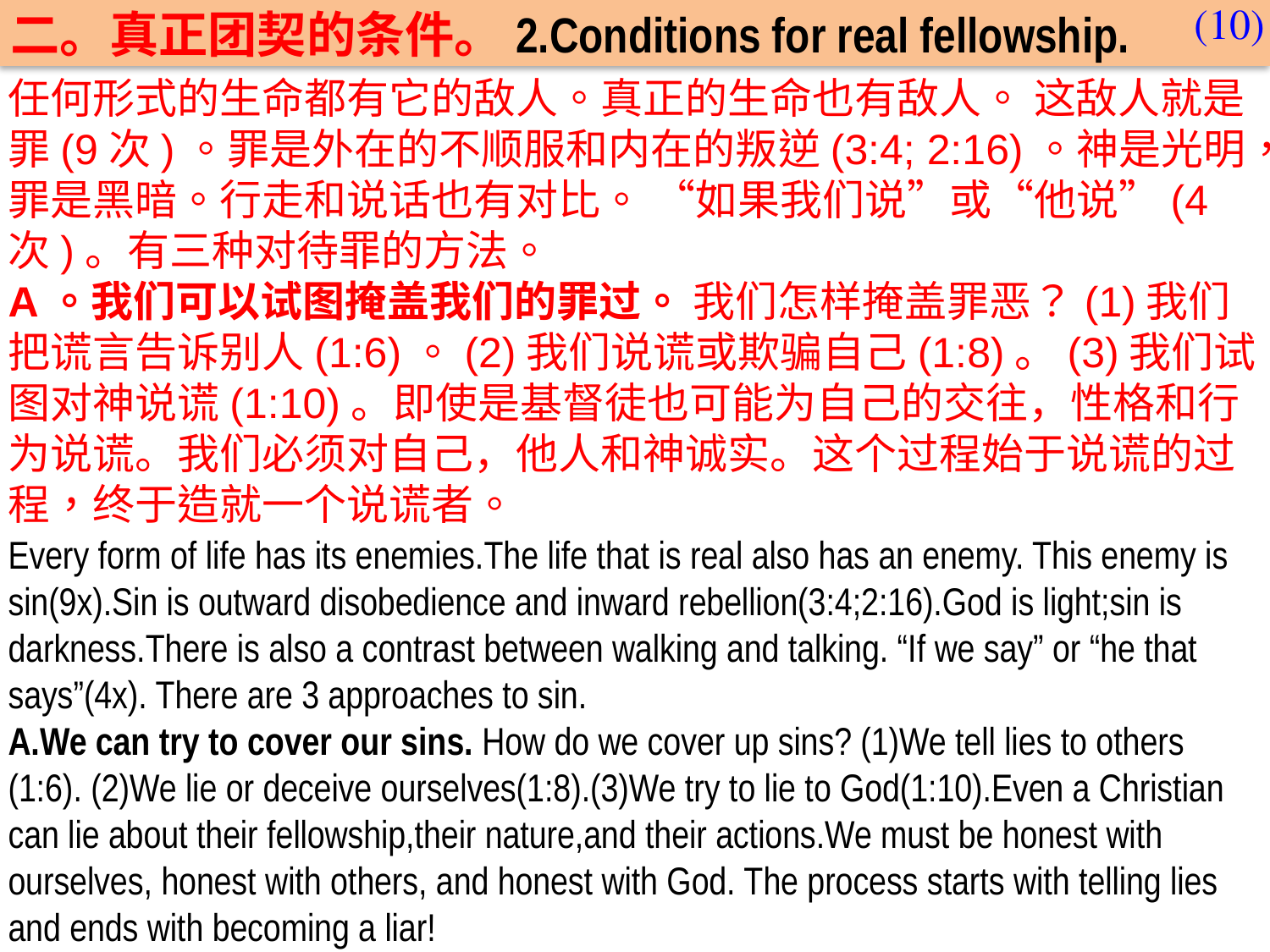

(10)
二。真正团契的条件。2.Conditions for real fellowship.

任何形式的生命都有它的敌人。真正的生命也有敌人。 这敌人就是罪(9次)。罪是外在的不顺服和内在的叛逆(3:4; 2:16)。神是光明，罪是黑暗。行走和说话也有对比。 “如果我们说”或“他说”(4次)。有三种对待罪的方法。
A。我们可以试图掩盖我们的罪过。 我们怎样掩盖罪恶？(1)我们把谎言告诉别人(1:6)。(2)我们说谎或欺骗自己(1:8)。(3)我们试图对神说谎(1:10)。即使是基督徒也可能为自己的交往，性格和行为说谎。我们必须对自己，他人和神诚实。这个过程始于说谎的过程，终于造就一个说谎者。
Every form of life has its enemies.The life that is real also has an enemy. This enemy is sin(9x).Sin is outward disobedience and inward rebellion(3:4;2:16).God is light;sin is darkness.There is also a contrast between walking and talking. “If we say” or “he that says”(4x). There are 3 approaches to sin.
A.We can try to cover our sins. How do we cover up sins? (1)We tell lies to others (1:6). (2)We lie or deceive ourselves(1:8).(3)We try to lie to God(1:10).Even a Christian can lie about their fellowship,their nature,and their actions.We must be honest with ourselves, honest with others, and honest with God. The process starts with telling lies and ends with becoming a liar!